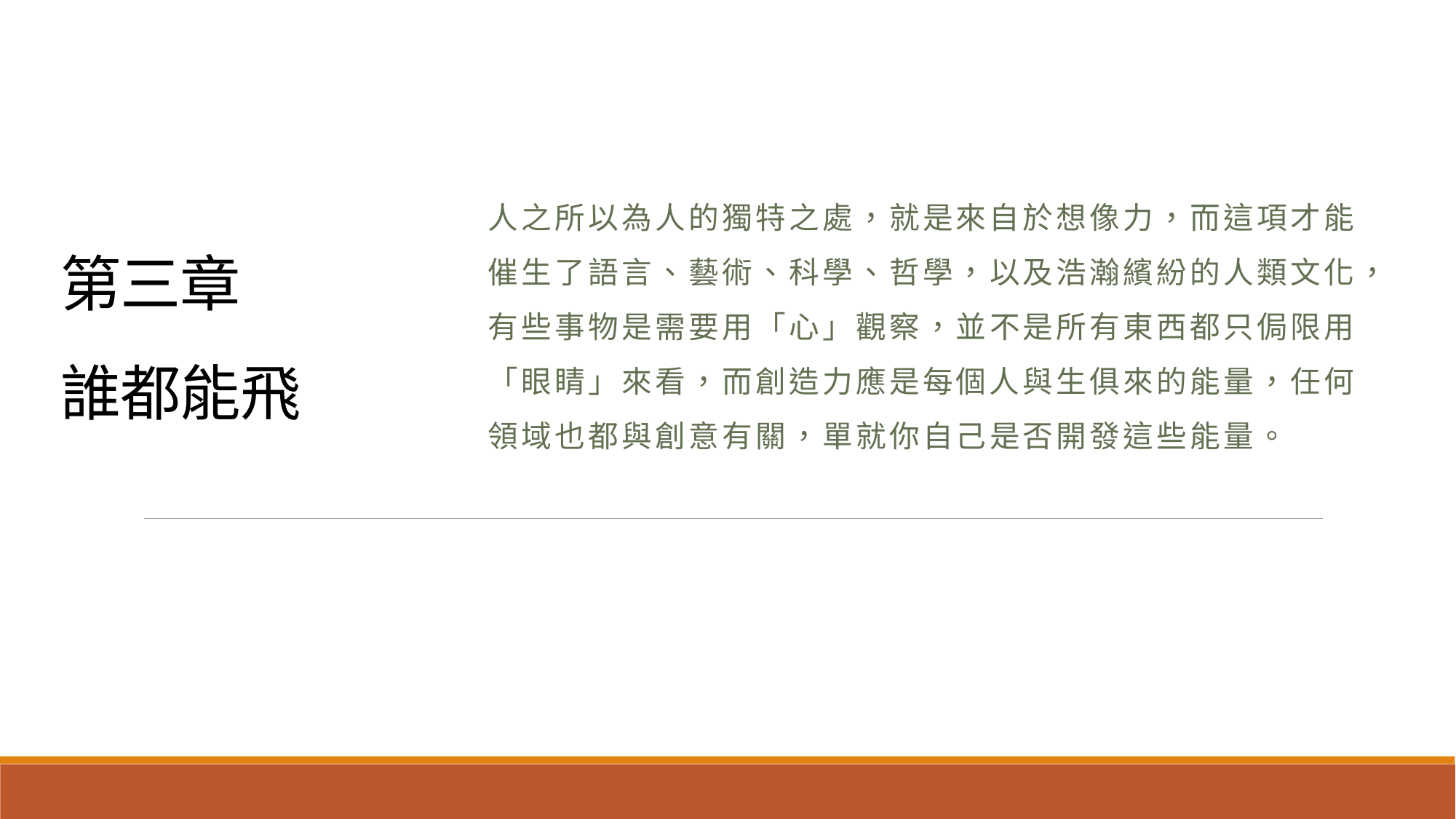

# 第三章 誰都能飛
人之所以為人的獨特之處，就是來自於想像力，而這項才能催生了語言、藝術、科學、哲學，以及浩瀚繽紛的人類文化，有些事物是需要用「心」觀察，並不是所有東西都只侷限用「眼睛」來看，而創造力應是每個人與生俱來的能量，任何領域也都與創意有關，單就你自己是否開發這些能量。